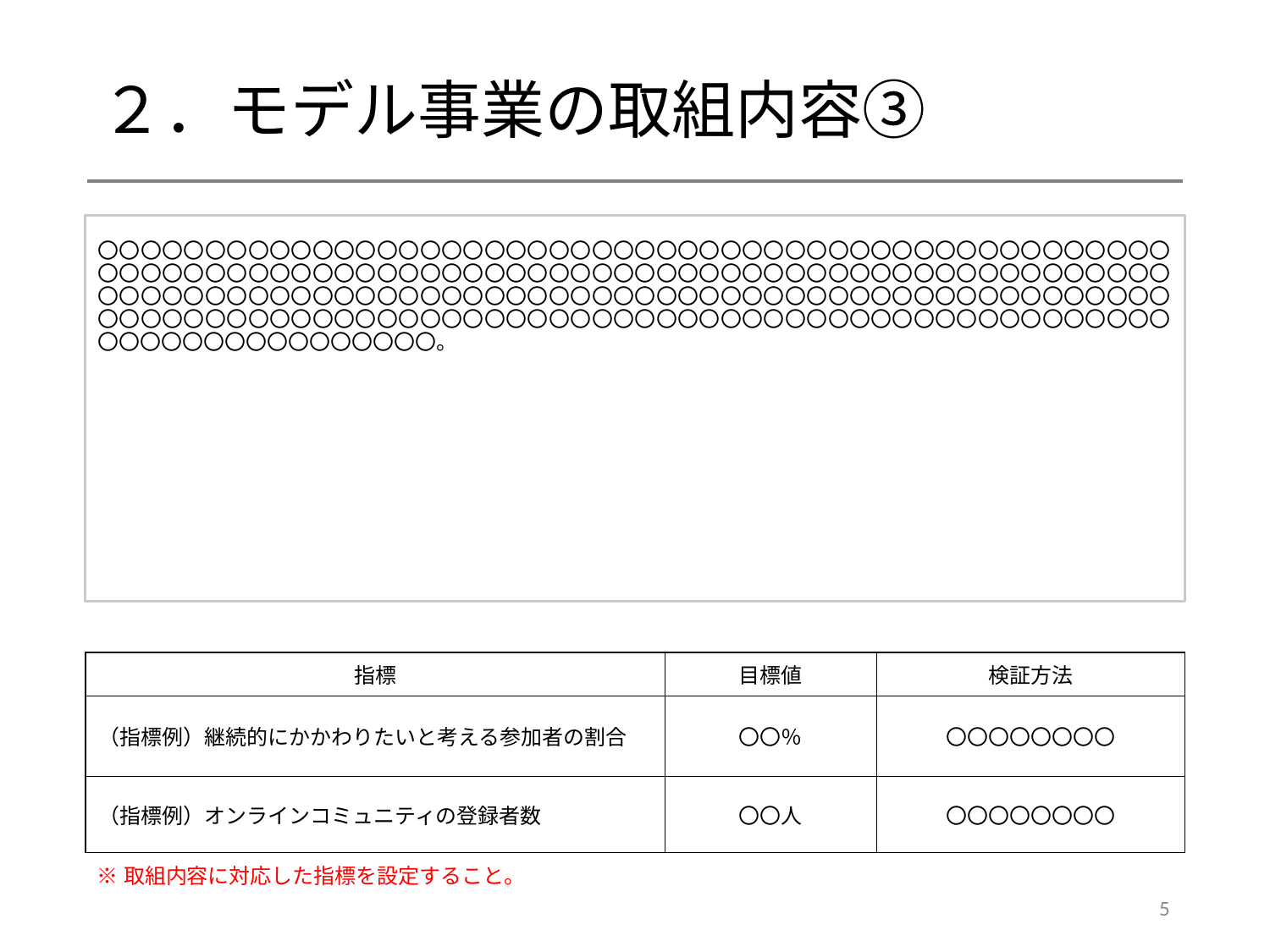

# ２．モデル事業の取組内容③
〇〇〇〇〇〇〇〇〇〇〇〇〇〇〇〇〇〇〇〇〇〇〇〇〇〇〇〇〇〇〇〇〇〇〇〇〇〇〇〇〇〇〇〇〇〇〇〇〇〇〇〇〇〇〇〇〇〇〇〇〇〇〇〇〇〇〇〇〇〇〇〇〇〇〇〇〇〇〇〇〇〇〇〇〇〇〇〇〇〇〇〇〇〇〇〇〇〇〇〇〇〇〇〇〇〇〇〇〇〇〇〇〇〇〇〇〇〇〇〇〇〇〇〇〇〇〇〇〇〇〇〇〇〇〇〇〇〇〇〇〇〇〇〇〇〇〇〇〇〇〇〇〇〇〇〇〇〇〇〇〇〇〇〇〇〇〇〇〇〇〇〇〇〇〇〇〇〇〇〇〇〇〇〇〇〇〇〇〇〇〇〇〇〇〇〇〇〇〇〇〇〇〇〇〇〇〇〇〇〇〇〇〇〇〇〇。

| 指標 | 目標値 | 検証方法 |
| --- | --- | --- |
| （指標例）継続的にかかわりたいと考える参加者の割合 | 〇〇％ | 〇〇〇〇〇〇〇〇 |
| （指標例）オンラインコミュニティの登録者数 | 〇〇人 | 〇〇〇〇〇〇〇〇 |
※取組内容に対応した指標を設定すること。
5